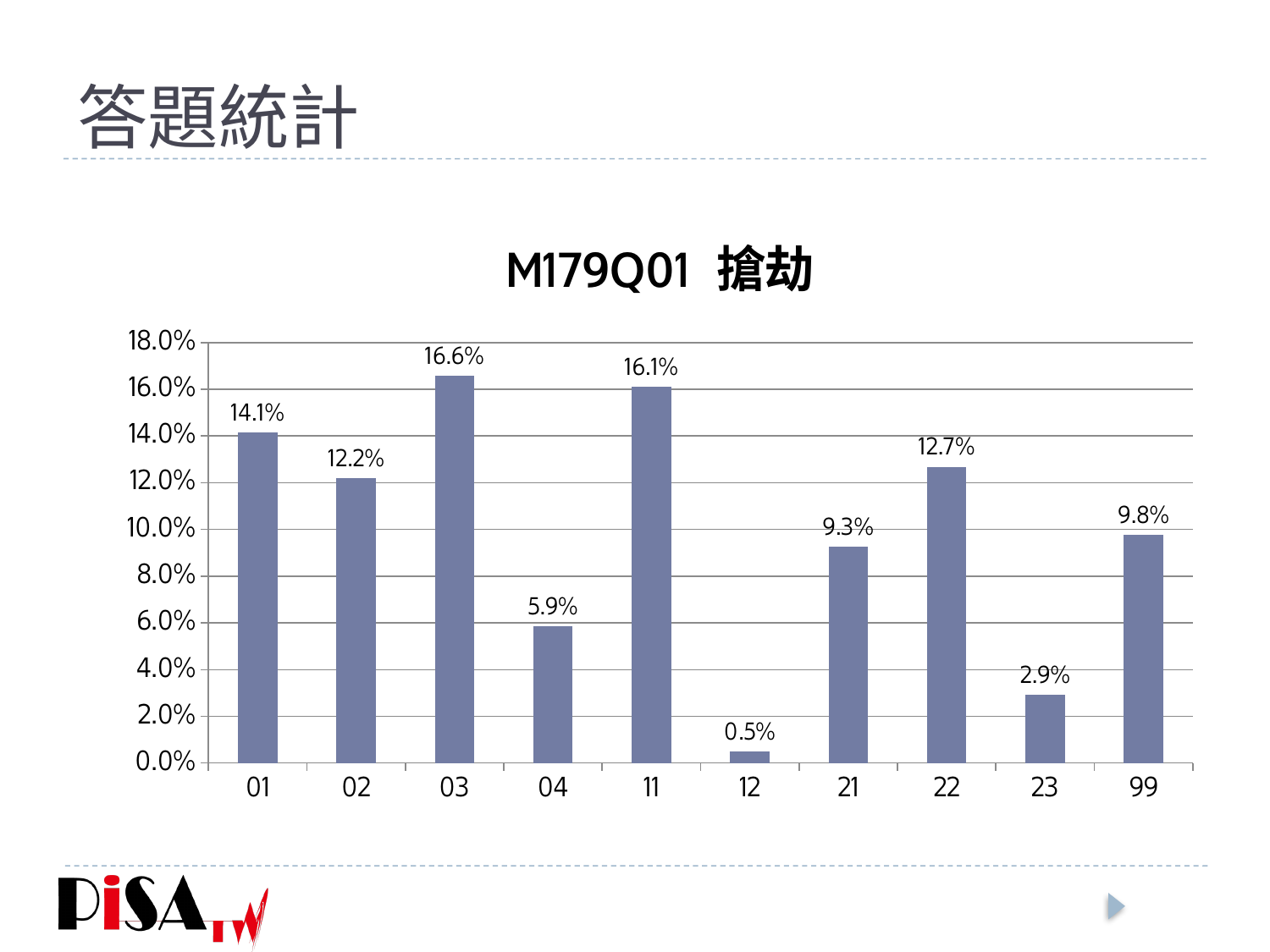

# 答題統計

### Chart: M179Q01 搶劫

| Category | M179Q01 |
|---|---|
| 01 | 0.1414634146341464 |
| 02 | 0.1219512195121951 |
| 03 | 0.16585365853658537 |
| 04 | 0.05853658536585366 |
| 11 | 0.1609756097560976 |
| 12 | 0.004878048780487823 |
| 21 | 0.09268292682926825 |
| 22 | 0.12682926829268287 |
| 23 | 0.02926829268292688 |
| 99 | 0.09756097560975623 |